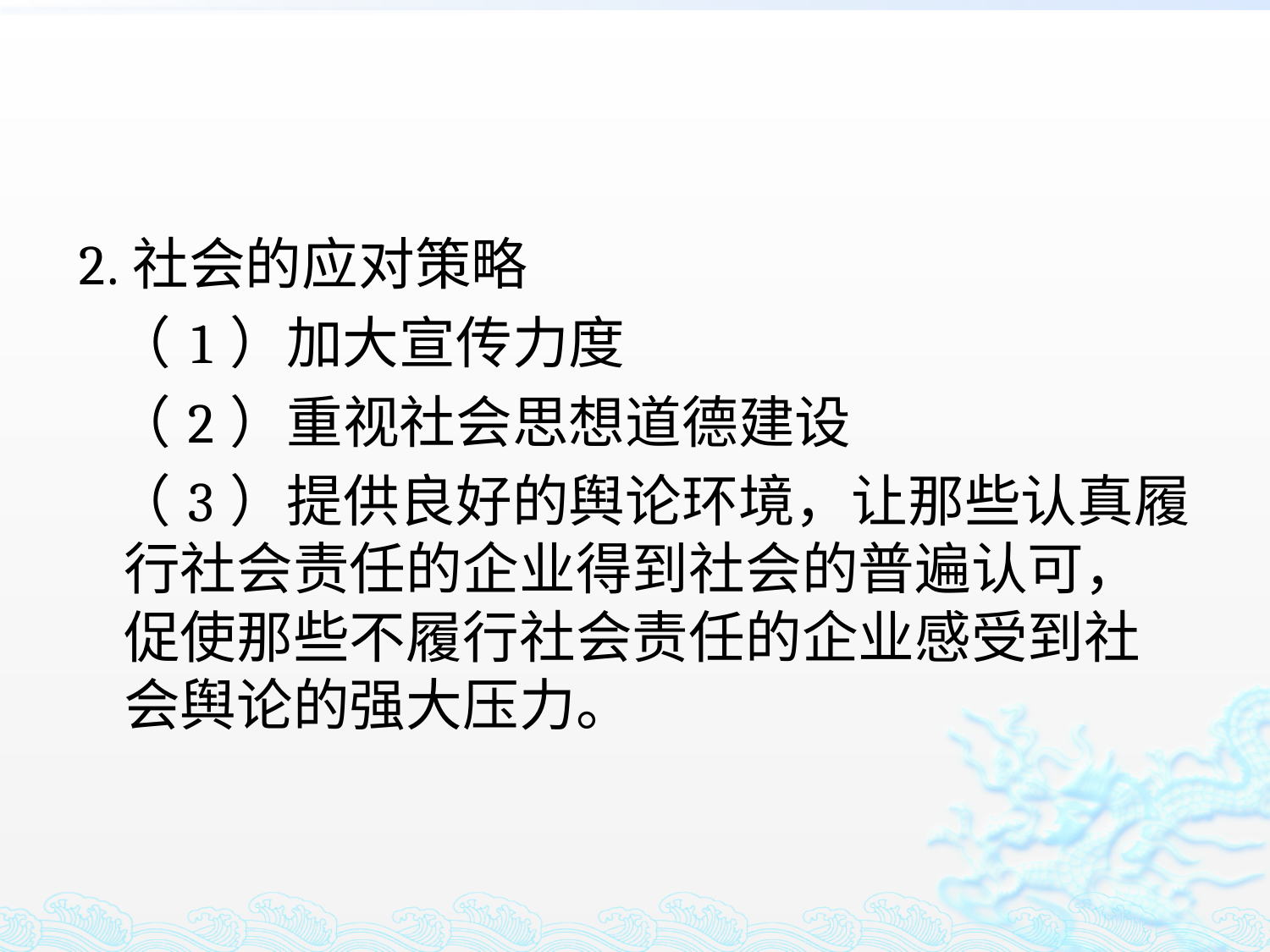

#
2.社会的应对策略
  （1）加大宣传力度
  （2）重视社会思想道德建设
  （3）提供良好的舆论环境，让那些认真履行社会责任的企业得到社会的普遍认可，促使那些不履行社会责任的企业感受到社会舆论的强大压力。